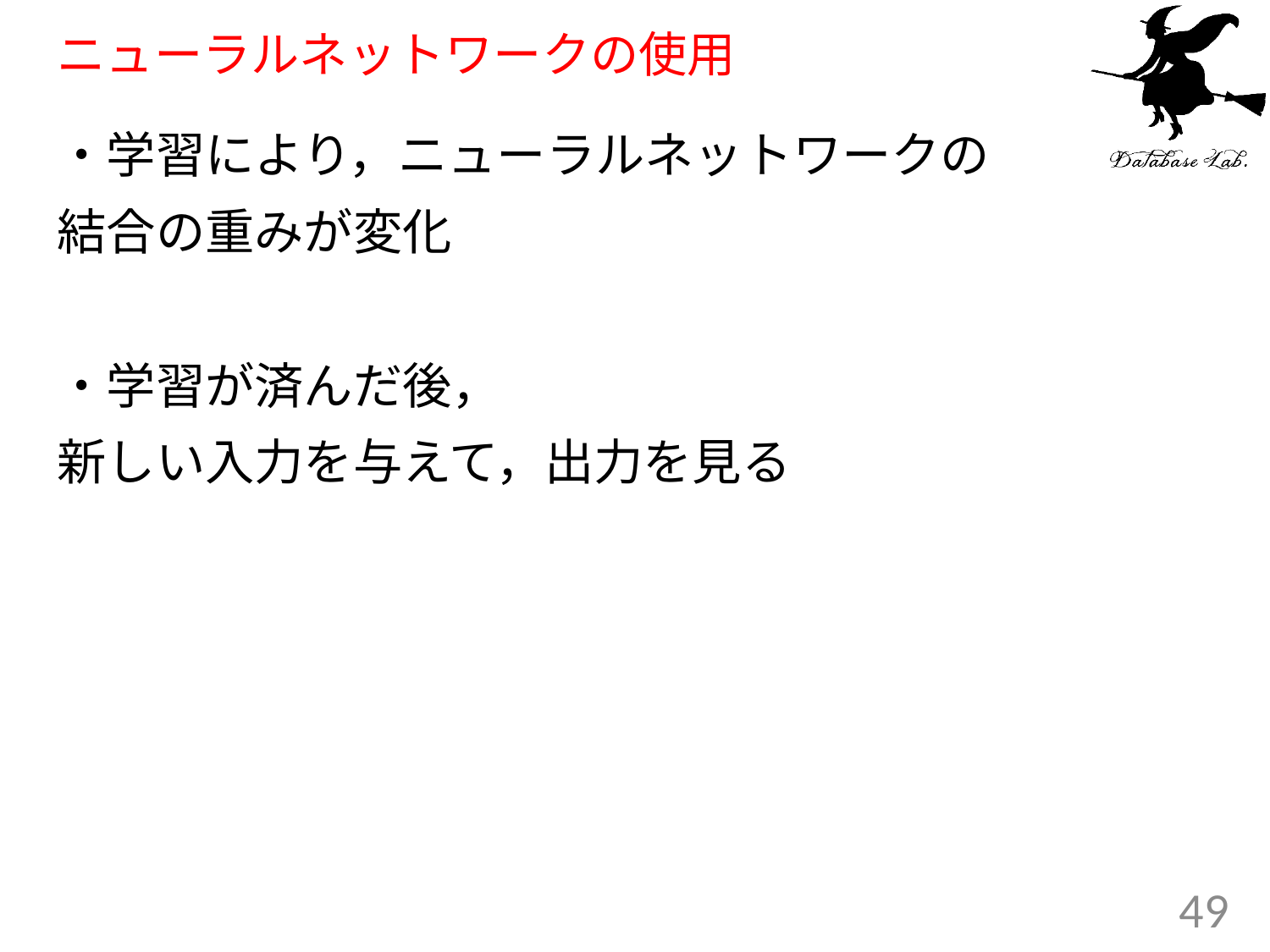

# ニューラルネットワークの使用
・学習により，ニューラルネットワークの
結合の重みが変化

・学習が済んだ後，
新しい入力を与えて，出力を見る
49